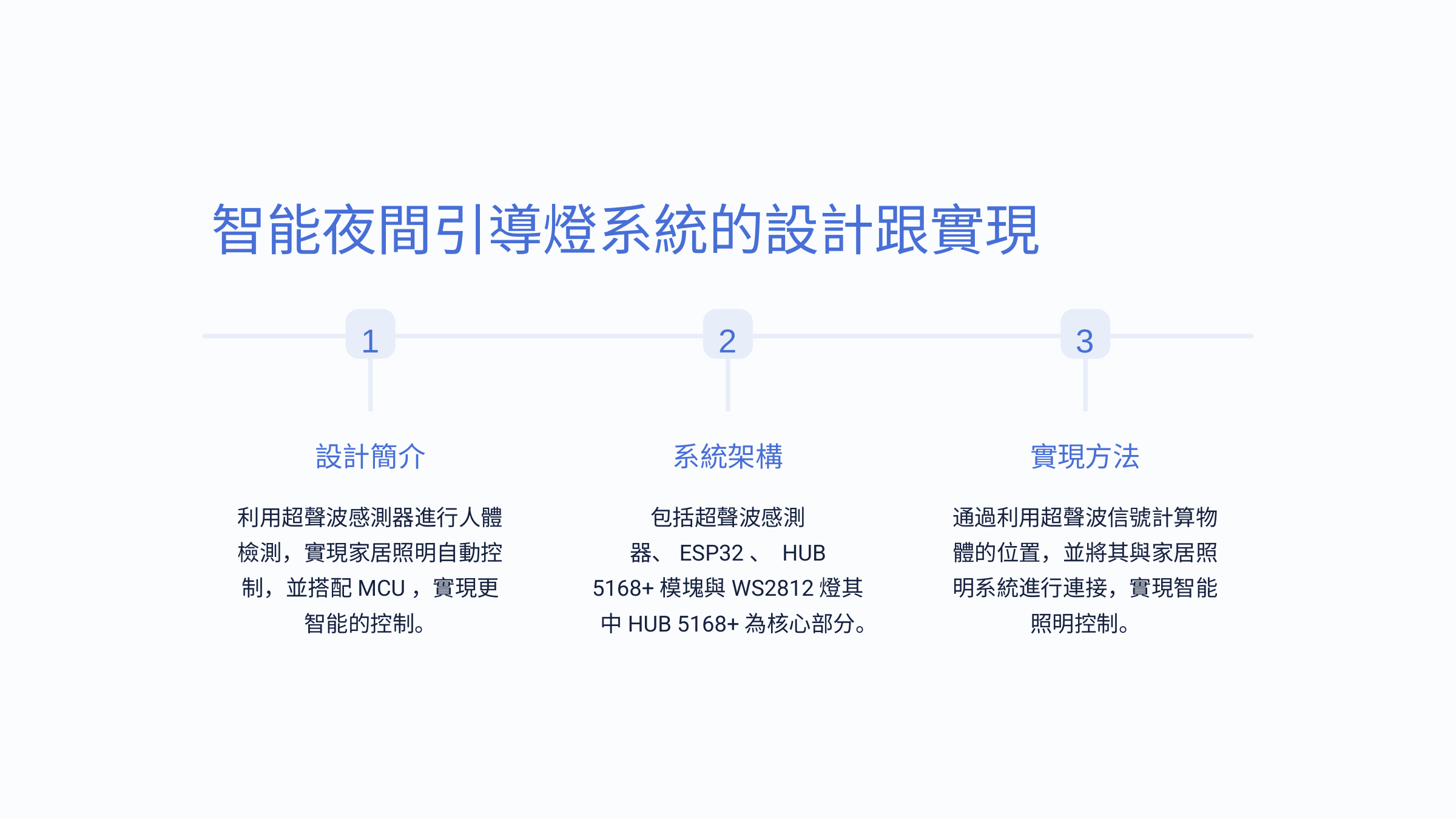

智能夜間引導燈系統的設計跟實現

1
2
3

設計簡介
系統架構
實現方法
利用超聲波感測器進行人體檢測，實現家居照明自動控制，並搭配MCU，實現更智能的控制。
包括超聲波感測器、ESP32、 HUB 5168+模塊與WS2812燈其中HUB 5168+為核心部分。
通過利用超聲波信號計算物體的位置，並將其與家居照明系統進行連接，實現智能照明控制。